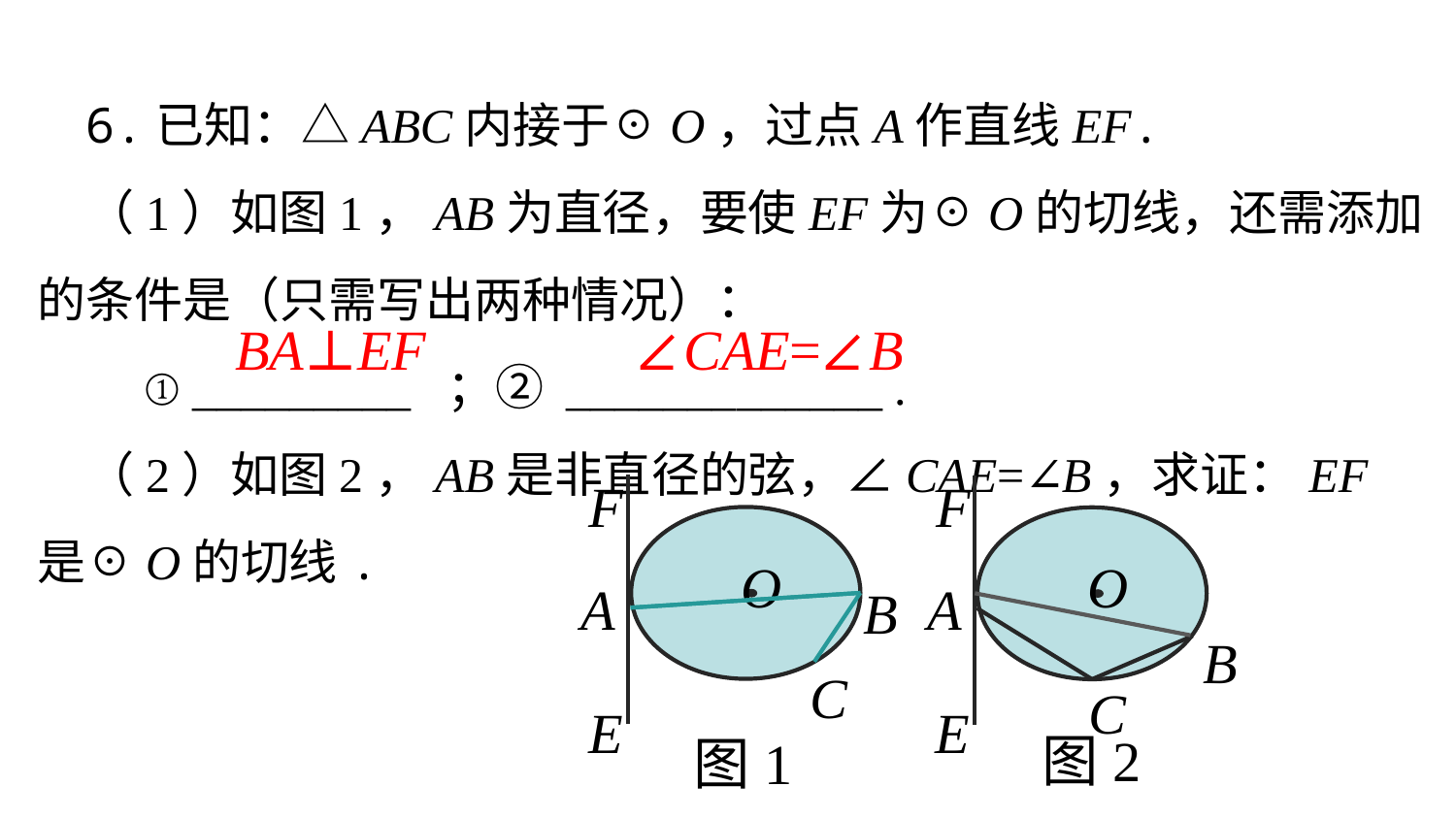

6.已知：△ABC内接于☉O，过点A作直线EF.
（1）如图1，AB为直径，要使EF为☉O的切线，还需添加的条件是（只需写出两种情况）：
  ① _________  ；② _____________ .
（2）如图2，AB是非直径的弦，∠CAE=∠B，求证：EF是☉O的切线.
BA⊥EF
∠CAE=∠B
F

O
A

E
F

O
A

E
B
B
C
C
图2
图1